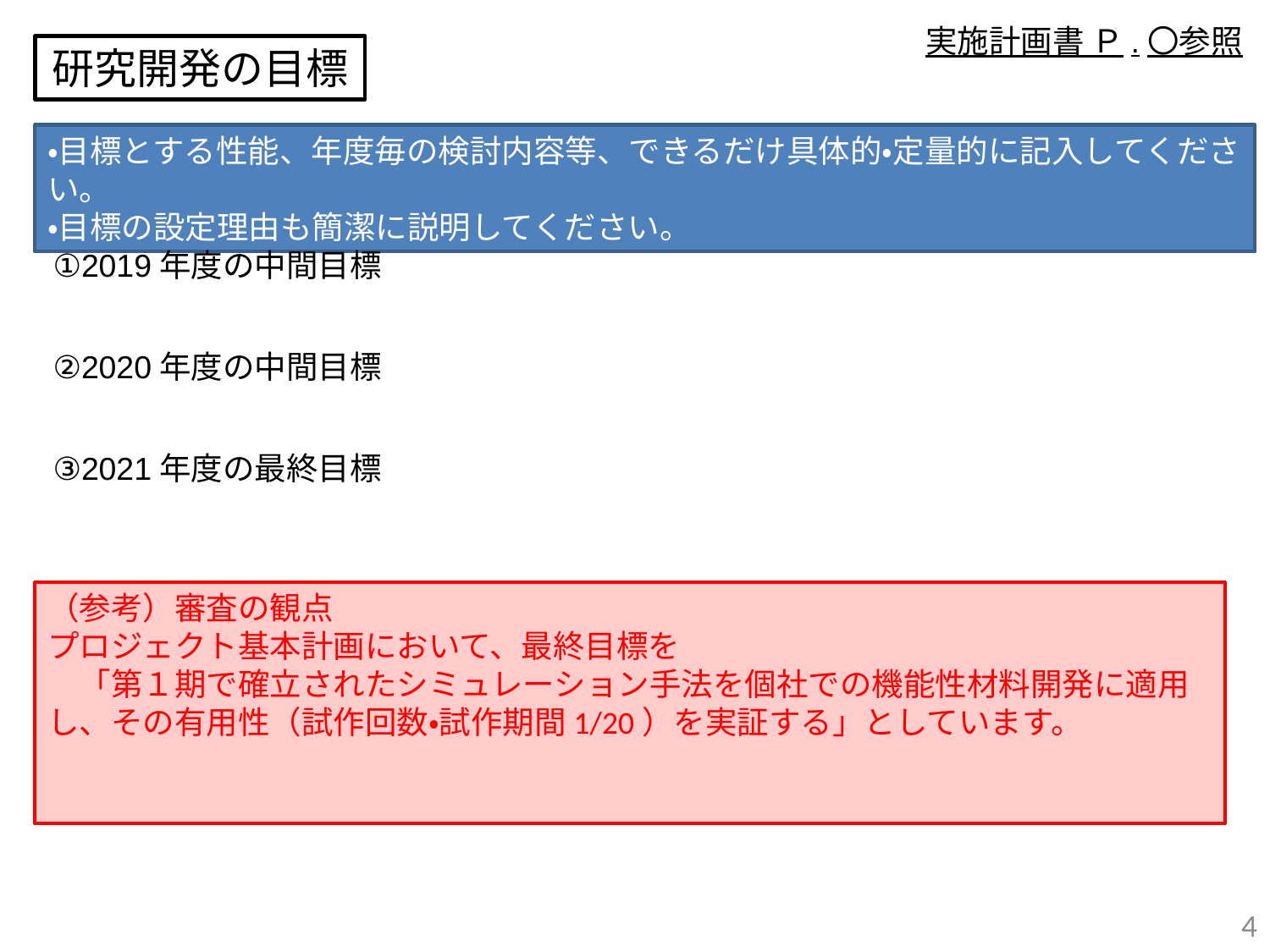

実施計画書 Ｐ.〇参照
研究開発の目標
・目標とする性能、年度毎の検討内容等、できるだけ具体的・定量的に記入してください。
・目標の設定理由も簡潔に説明してください。
①2019年度の中間目標
②2020年度の中間目標
③2021年度の最終目標
（参考）審査の観点
プロジェクト基本計画において、最終目標を
　「第１期で確立されたシミュレーション手法を個社での機能性材料開発に適用し、その有用性（試作回数・試作期間1/20）を実証する」としています。

4